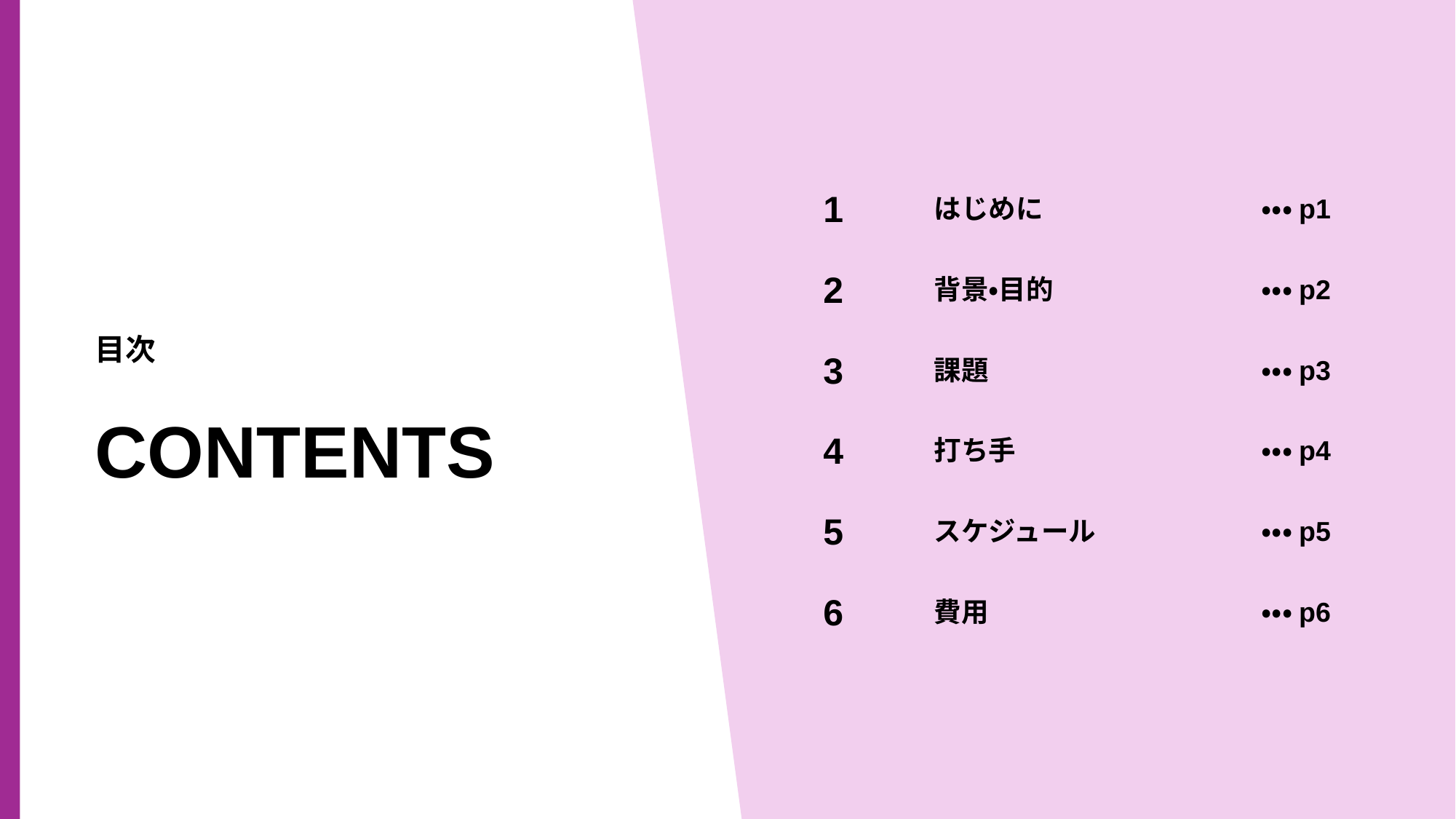

1
はじめに		・・・p1
2
背景・目的		・・・p2
3
課題			・・・p3
4
打ち手			・・・p4
5
スケジュール		・・・p5
6
費用			・・・p6
目次
CONTENTS